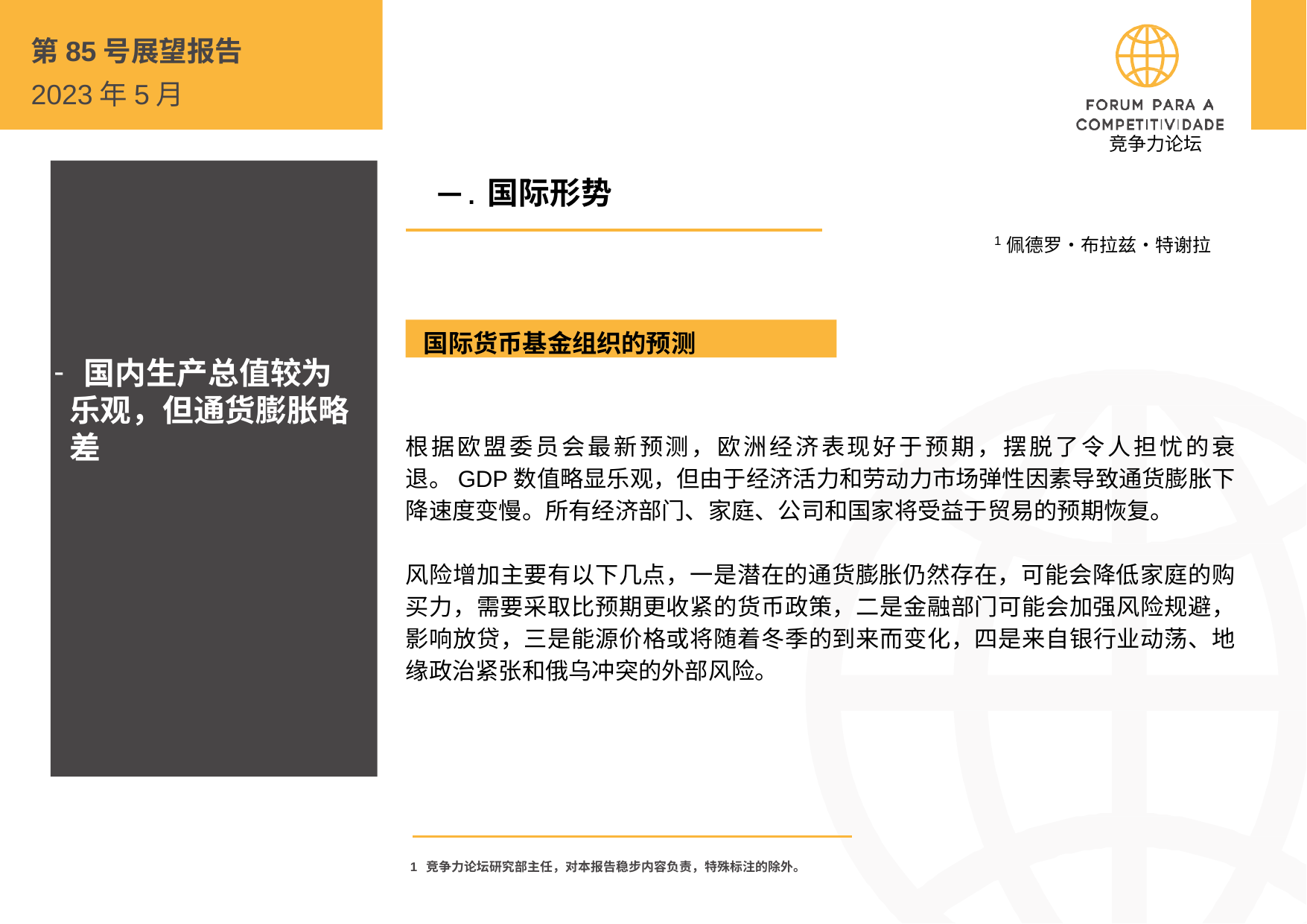

第85号展望报告
2023年5月
   竞争力论坛

 国内生产总值较为乐观，但通货膨胀略差

一. 国际形势
1佩德罗・布拉兹・特谢拉

国际货币基金组织的预测
根据欧盟委员会最新预测，欧洲经济表现好于预期，摆脱了令人担忧的衰退。GDP数值略显乐观，但由于经济活力和劳动力市场弹性因素导致通货膨胀下降速度变慢。所有经济部门、家庭、公司和国家将受益于贸易的预期恢复。

风险增加主要有以下几点，一是潜在的通货膨胀仍然存在，可能会降低家庭的购买力，需要采取比预期更收紧的货币政策，二是金融部门可能会加强风险规避，影响放贷，三是能源价格或将随着冬季的到来而变化，四是来自银行业动荡、地缘政治紧张和俄乌冲突的外部风险。

1 竞争力论坛研究部主任，对本报告稳步内容负责，特殊标注的除外。